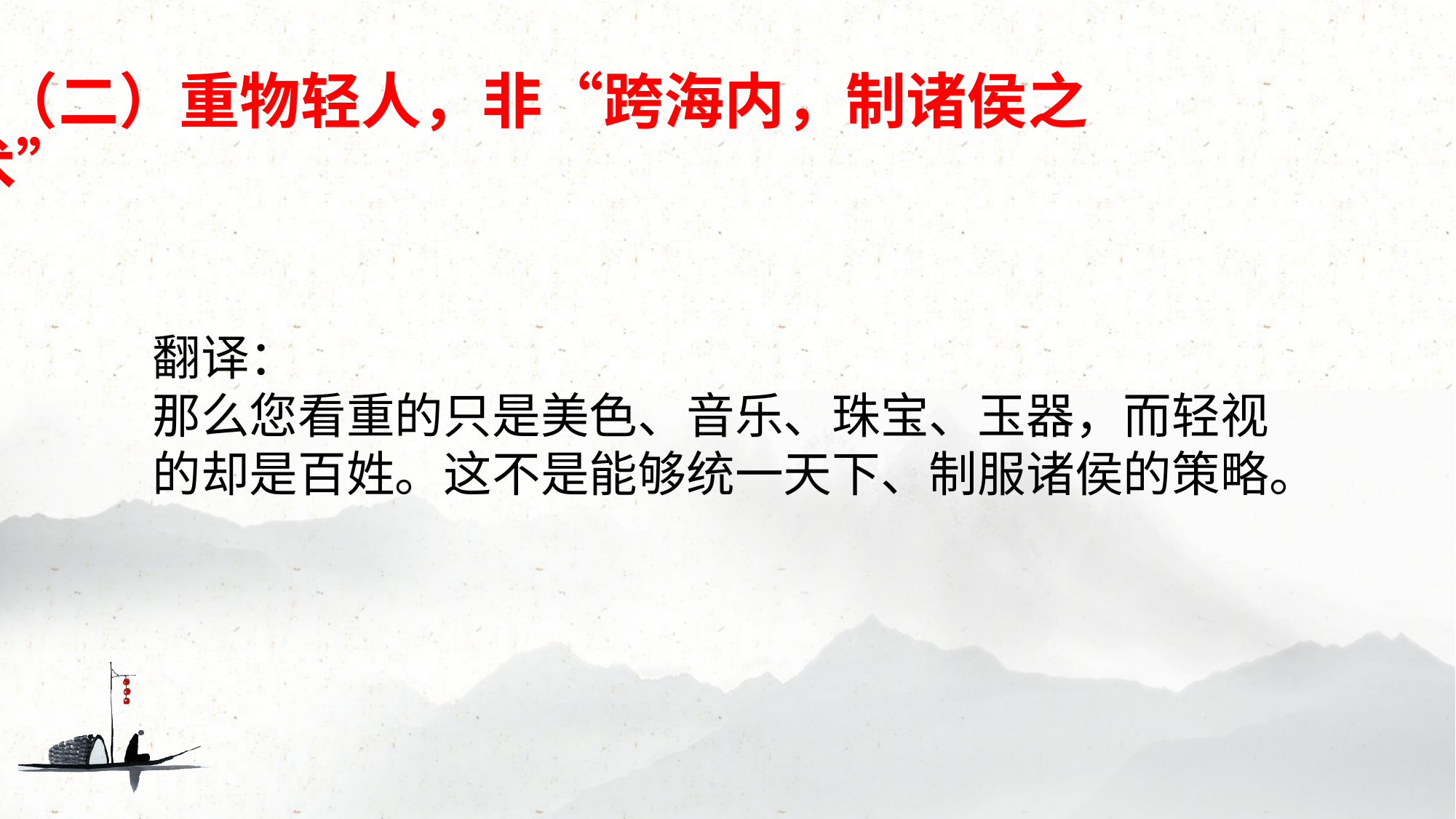

（二）重物轻人，非“跨海内，制诸侯之术”

翻译：
那么您看重的只是美色、音乐、珠宝、玉器，而轻视的却是百姓。这不是能够统一天下、制服诸侯的策略。